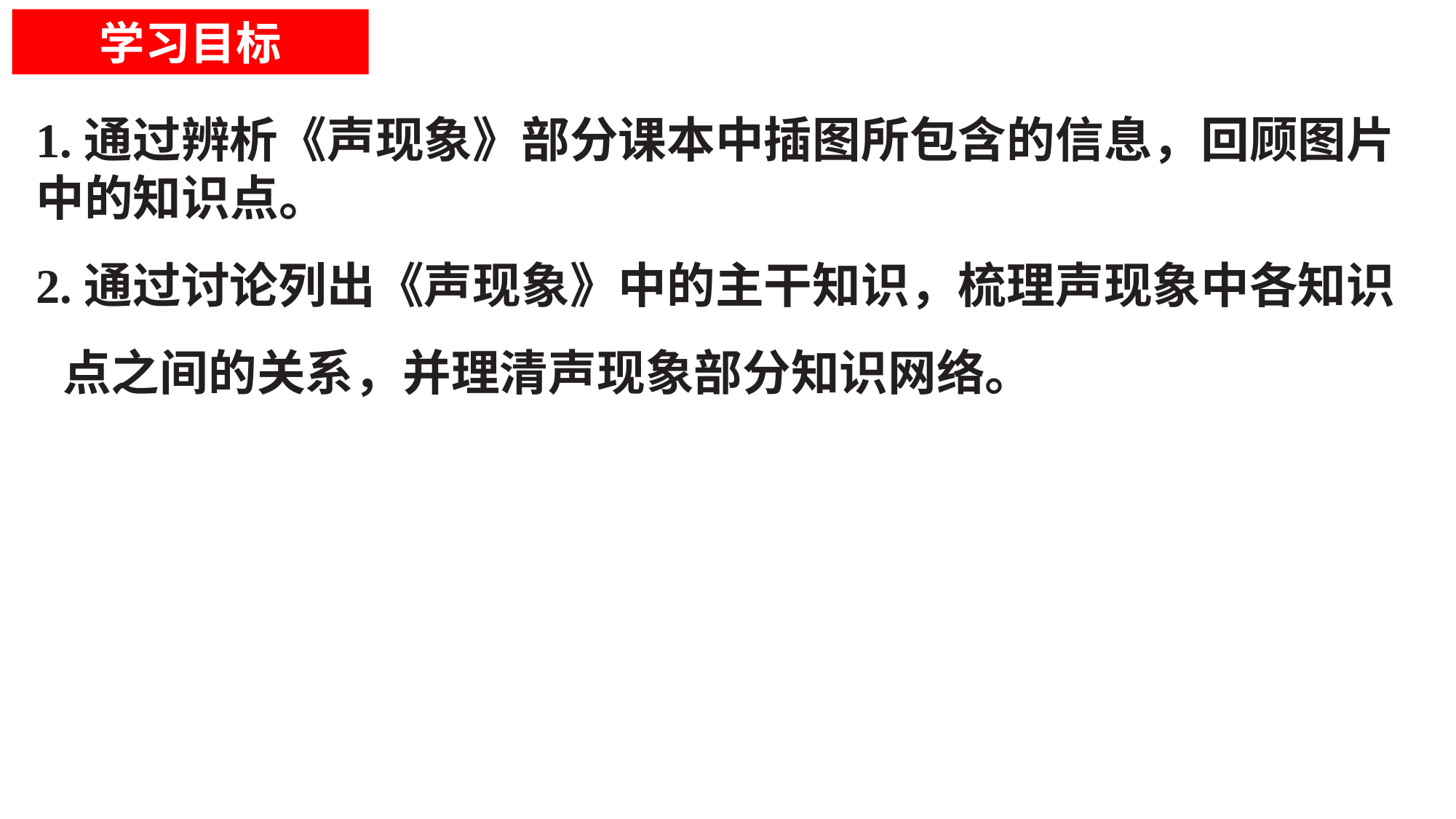

学习目标
1.通过辨析《声现象》部分课本中插图所包含的信息，回顾图片中的知识点。
2.通过讨论列出《声现象》中的主干知识，梳理声现象中各知识点之间的关系，并理清声现象部分知识网络。